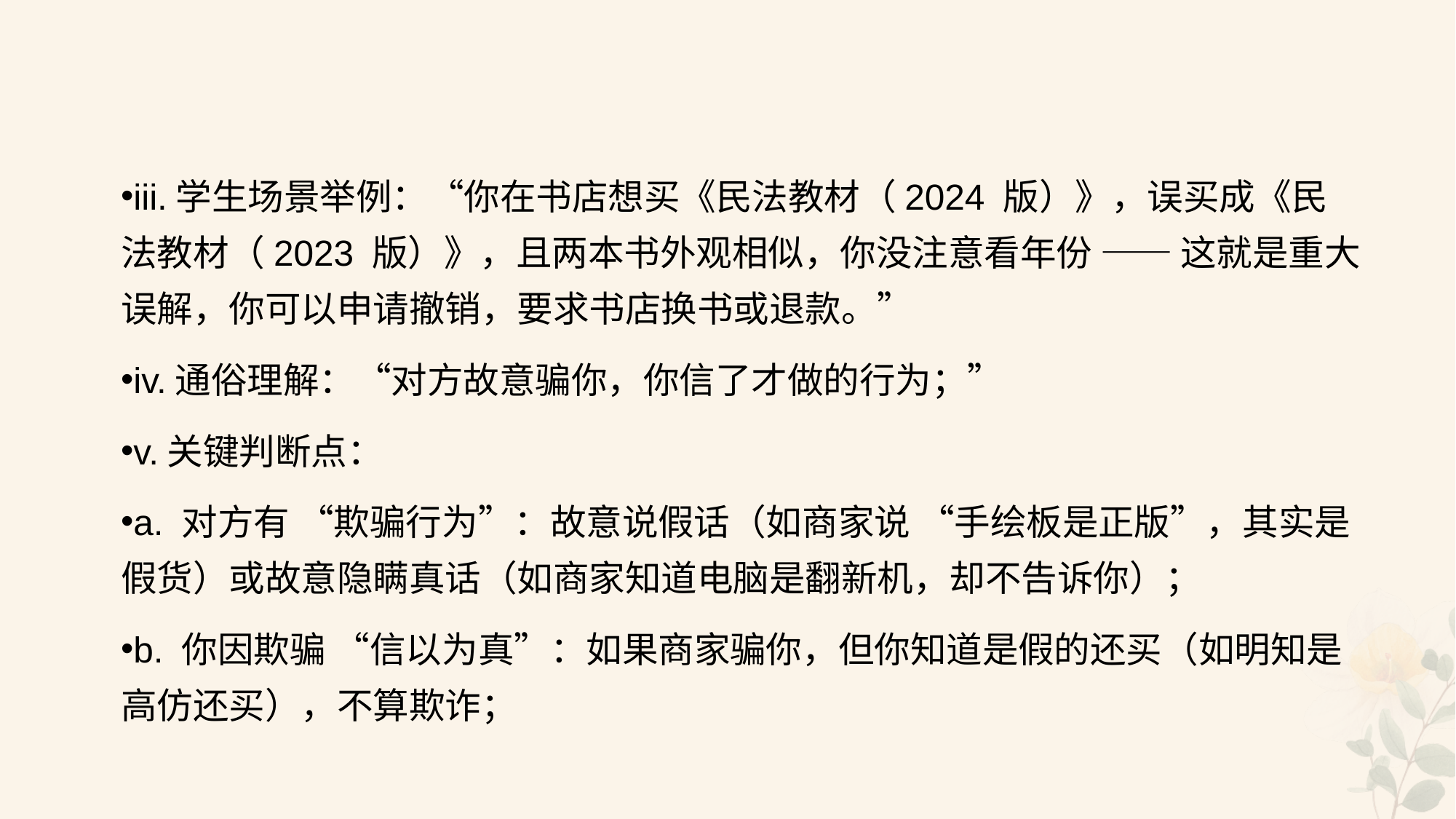

#
iii.学生场景举例：“你在书店想买《民法教材（2024 版）》，误买成《民法教材（2023 版）》，且两本书外观相似，你没注意看年份 —— 这就是重大误解，你可以申请撤销，要求书店换书或退款。”
iv.通俗理解：“对方故意骗你，你信了才做的行为；”
v.关键判断点：
a. 对方有 “欺骗行为”：故意说假话（如商家说 “手绘板是正版”，其实是假货）或故意隐瞒真话（如商家知道电脑是翻新机，却不告诉你）；
b. 你因欺骗 “信以为真”：如果商家骗你，但你知道是假的还买（如明知是高仿还买），不算欺诈；